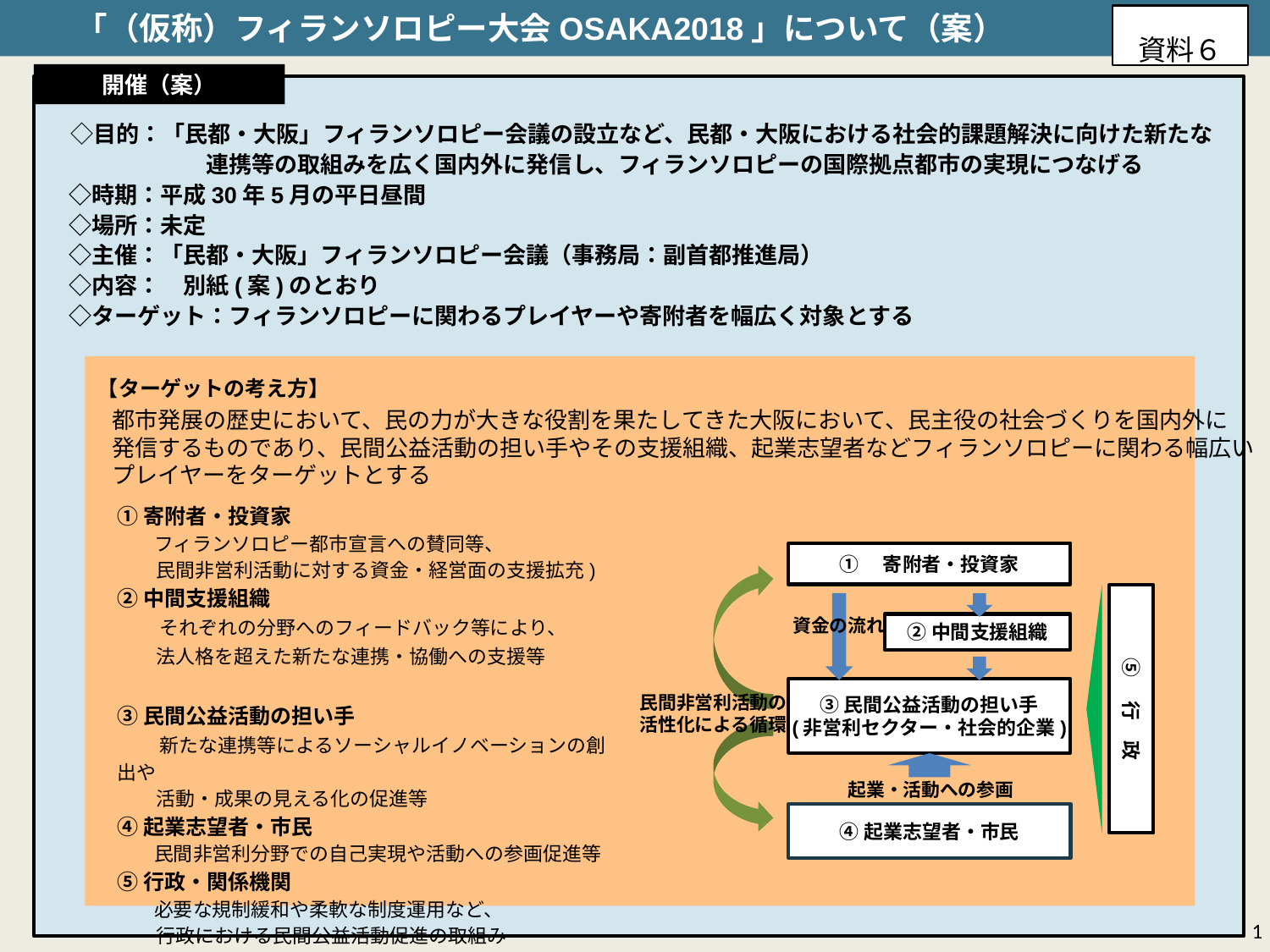

「（仮称）フィランソロピー大会OSAKA2018」について（案）
資料６
開催（案）

　◇目的：「民都・大阪」フィランソロピー会議の設立など、民都・大阪における社会的課題解決に向けた新たな
　　　　　　　連携等の取組みを広く国内外に発信し、フィランソロピーの国際拠点都市の実現につなげる
　◇時期：平成30年5月の平日昼間
　◇場所：未定
　◇主催：「民都・大阪」フィランソロピー会議（事務局：副首都推進局）
　◇内容：　別紙(案)のとおり
　◇ターゲット：フィランソロピーに関わるプレイヤーや寄附者を幅広く対象とする

【ターゲットの考え方】
都市発展の歴史において、民の力が大きな役割を果たしてきた大阪において、民主役の社会づくりを国内外に
発信するものであり、民間公益活動の担い手やその支援組織、起業志望者などフィランソロピーに関わる幅広い
プレイヤーをターゲットとする
①寄附者・投資家
　　フィランソロピー都市宣言への賛同等、
　　民間非営利活動に対する資金・経営面の支援拡充)
②中間支援組織
　　それぞれの分野へのフィードバック等により、
　　法人格を超えた新たな連携・協働への支援等
③民間公益活動の担い手
　　新たな連携等によるソーシャルイノベーションの創出や
　　活動・成果の見える化の促進等
④起業志望者・市民
　　民間非営利分野での自己実現や活動への参画促進等
⑤行政・関係機関
　　必要な規制緩和や柔軟な制度運用など、
　　行政における民間公益活動促進の取組み
①　寄附者・投資家

②中間支援組織

③民間公益活動の担い手
(非営利セクター・社会的企業)

④起業志望者・市民
⑤　行　政
資金の流れ

起業・活動への参画

民間非営利活動の
活性化による循環

1